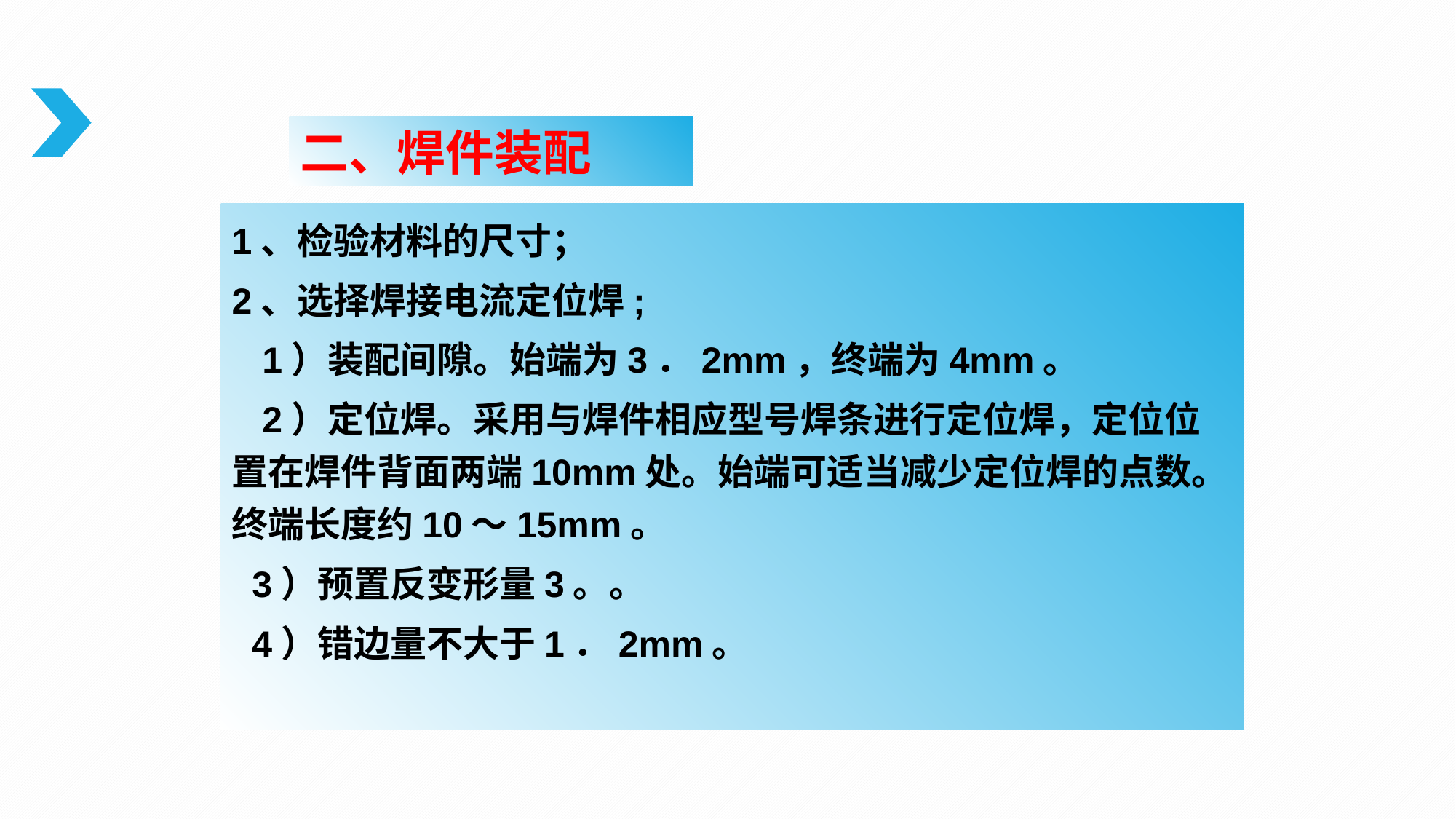

二、焊件装配
1、检验材料的尺寸；
2、选择焊接电流定位焊;
   1）装配间隙。始端为3．2mm，终端为4mm。
   2）定位焊。采用与焊件相应型号焊条进行定位焊，定位位置在焊件背面两端10mm处。始端可适当减少定位焊的点数。终端长度约10～15mm。
  3）预置反变形量3。。
  4）错边量不大于1．2mm。